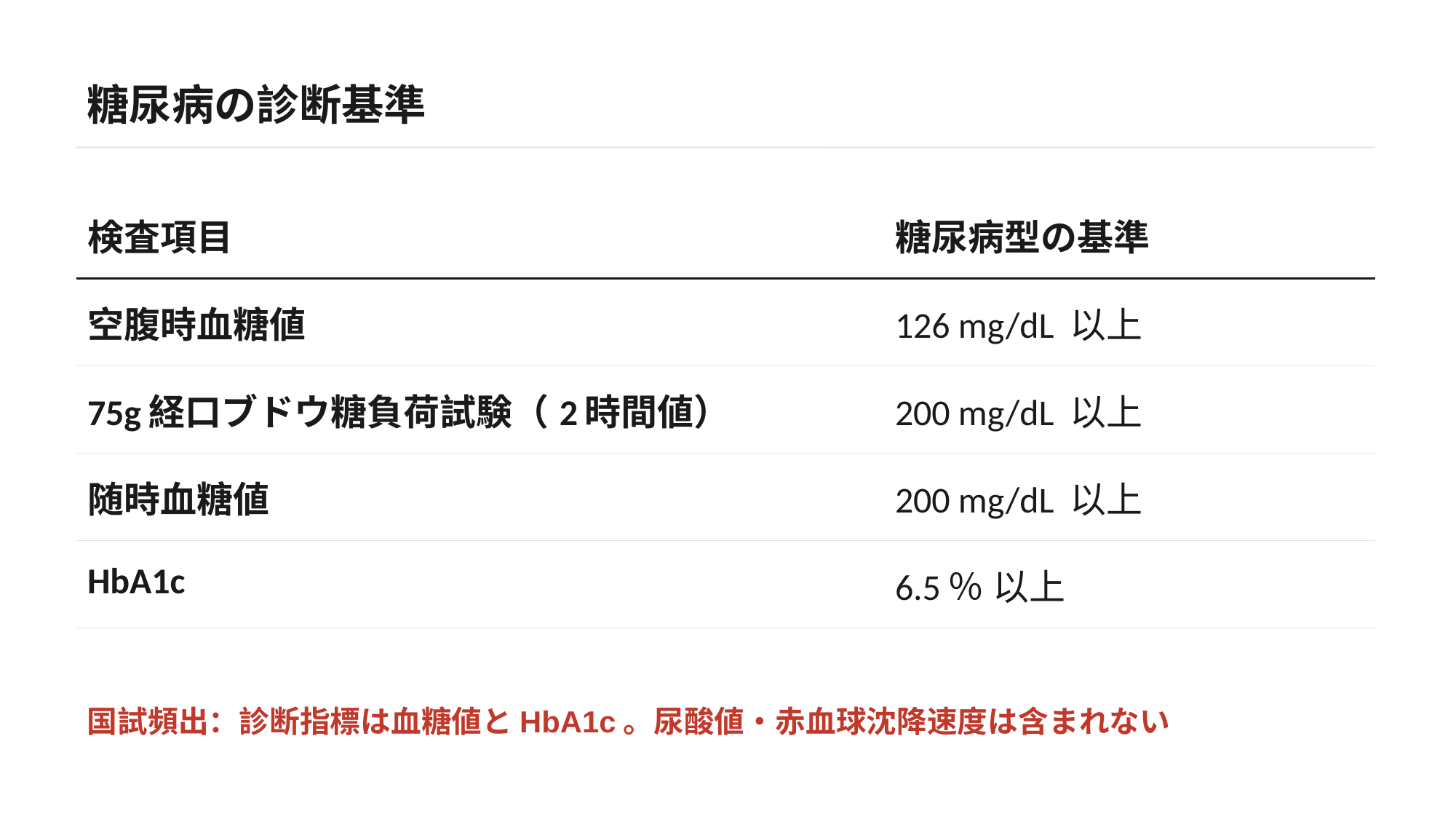

糖尿病の診断基準

| 検査項目 | 糖尿病型の基準 |
| --- | --- |
| 空腹時血糖値 | 126 mg/dL 以上 |
| 75g経口ブドウ糖負荷試験（2時間値） | 200 mg/dL 以上 |
| 随時血糖値 | 200 mg/dL 以上 |
| HbA1c | 6.5％ 以上 |
国試頻出：診断指標は血糖値とHbA1c。尿酸値・赤血球沈降速度は含まれない